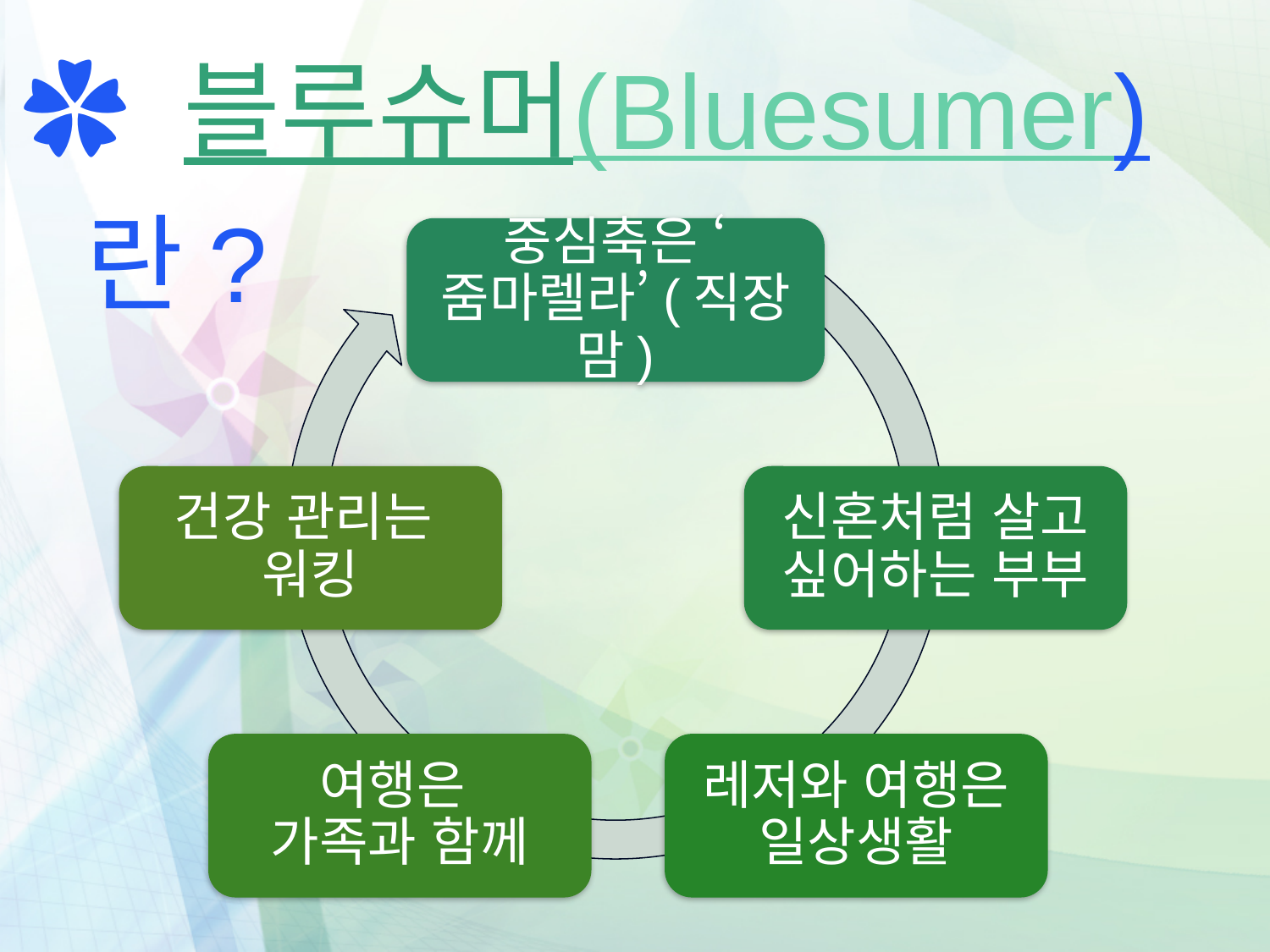

✿ 블루슈머(Bluesumer)란?
중심축은 ‘줌마렐라’(직장 맘)
신혼처럼 살고 싶어하는 부부
레저와 여행은 일상생활
여행은
가족과 함께
건강 관리는
워킹